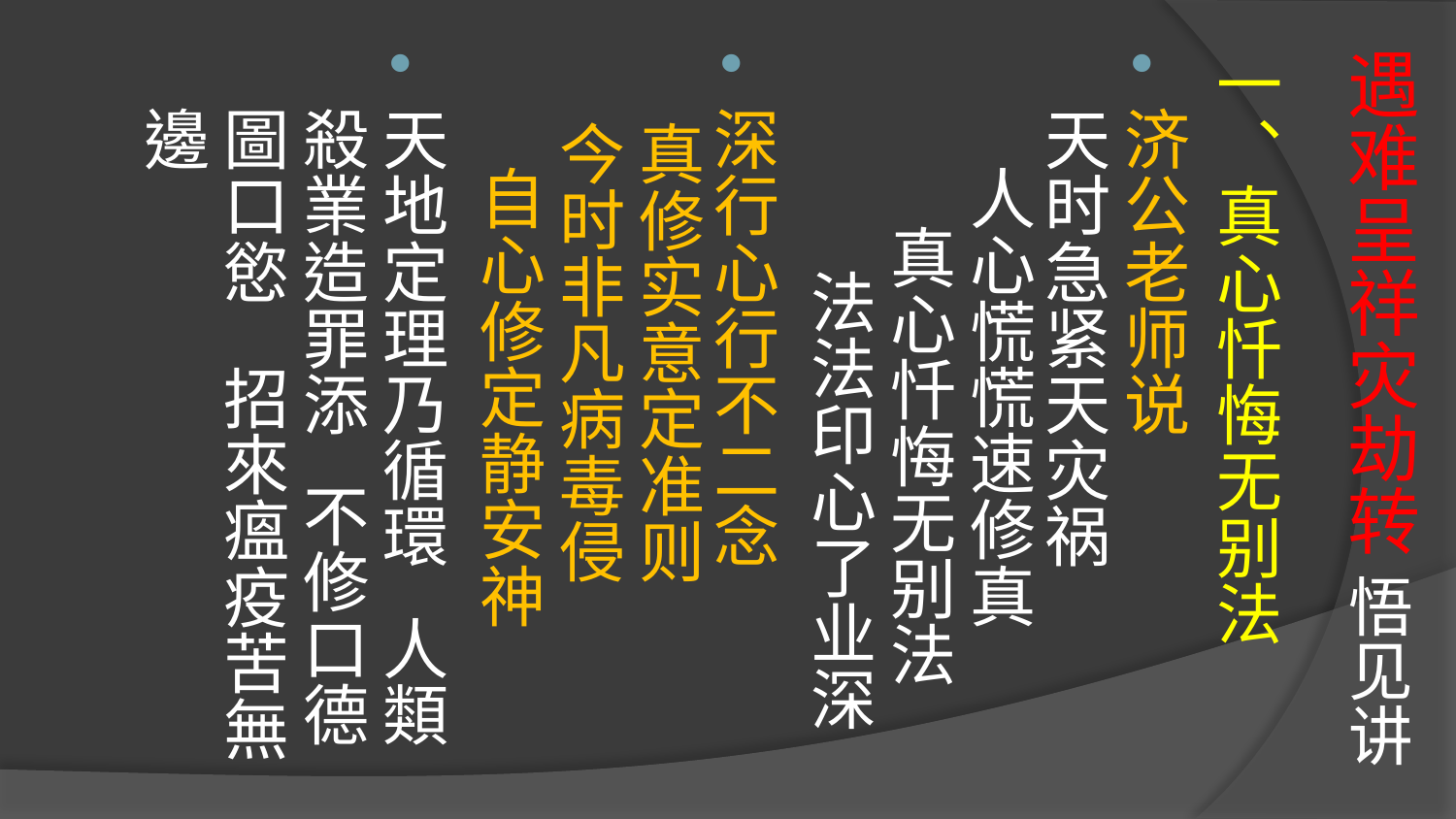

# 遇难呈祥灾劫转 悟见讲
一、真心忏悔无别法
济公老师说                       天时急紧天灾祸                   人心慌慌速修真                   真心忏悔无别法                  法法印心了业深
深行心行不二念                真修实意定准则               今时非凡病毒侵                  自心修定静安神
天地定理乃循環   人類殺業造罪添   不修口德圖口慾    招來瘟疫苦無邊